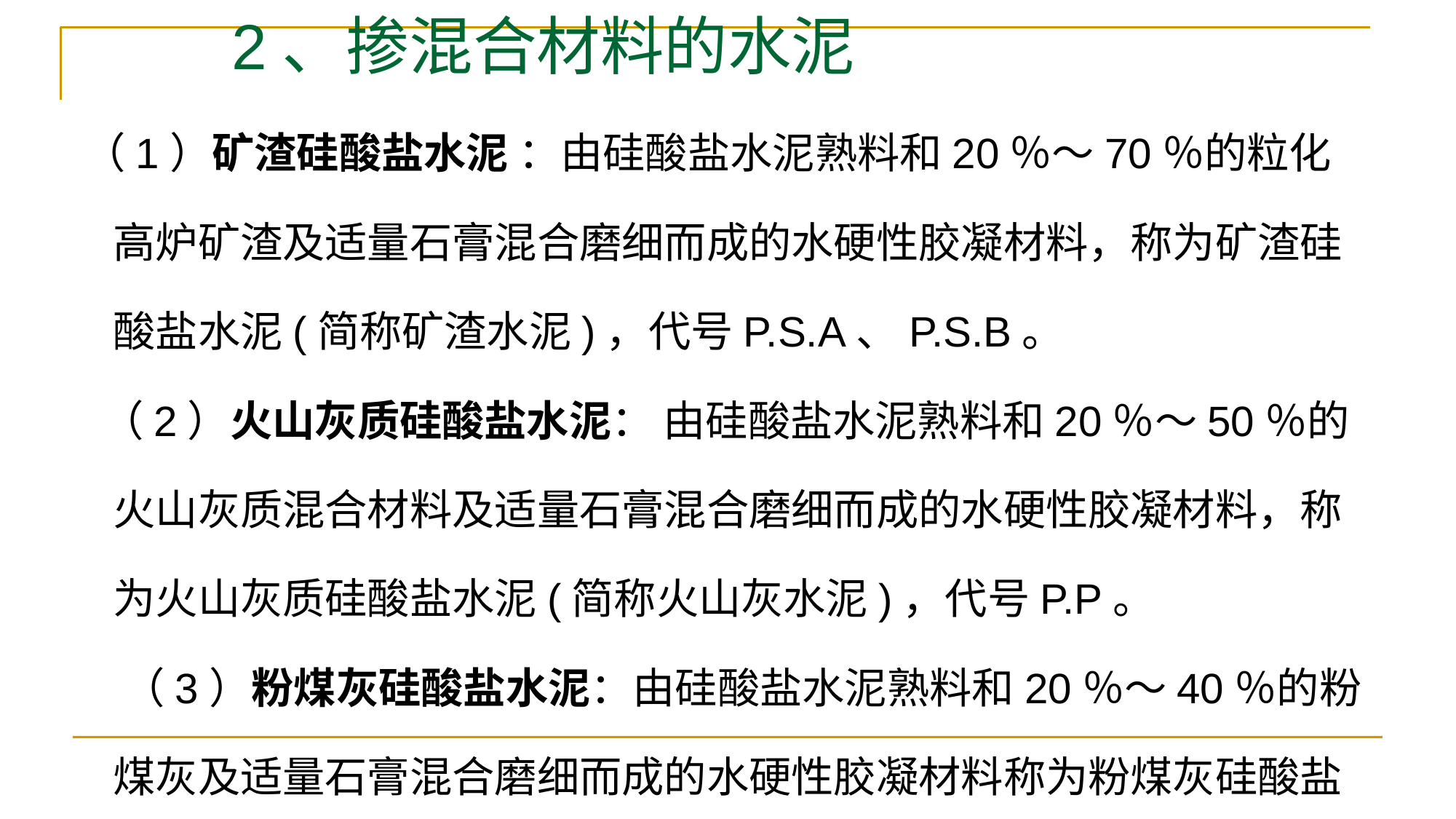

# 2、掺混合材料的水泥
   （1）矿渣硅酸盐水泥 ：由硅酸盐水泥熟料和20％～70％的粒化高炉矿渣及适量石膏混合磨细而成的水硬性胶凝材料，称为矿渣硅酸盐水泥(简称矿渣水泥)，代号P.S.A、P.S.B。
  （2）火山灰质硅酸盐水泥： 由硅酸盐水泥熟料和20％～50％的火山灰质混合材料及适量石膏混合磨细而成的水硬性胶凝材料，称为火山灰质硅酸盐水泥(简称火山灰水泥)，代号P.P。
 （3）粉煤灰硅酸盐水泥：由硅酸盐水泥熟料和20％～40％的粉煤灰及适量石膏混合磨细而成的水硬性胶凝材料称为粉煤灰硅酸盐水泥(简称粉煤灰水泥)，代号P.F。
   （4）复合硅酸盐水泥：凡由硅酸盐水泥熟料、两种或两种以上规定的混合材料、适量石膏磨细制成的水硬性胶凝材料，称为复合硅酸盐水泥,代号P·C。